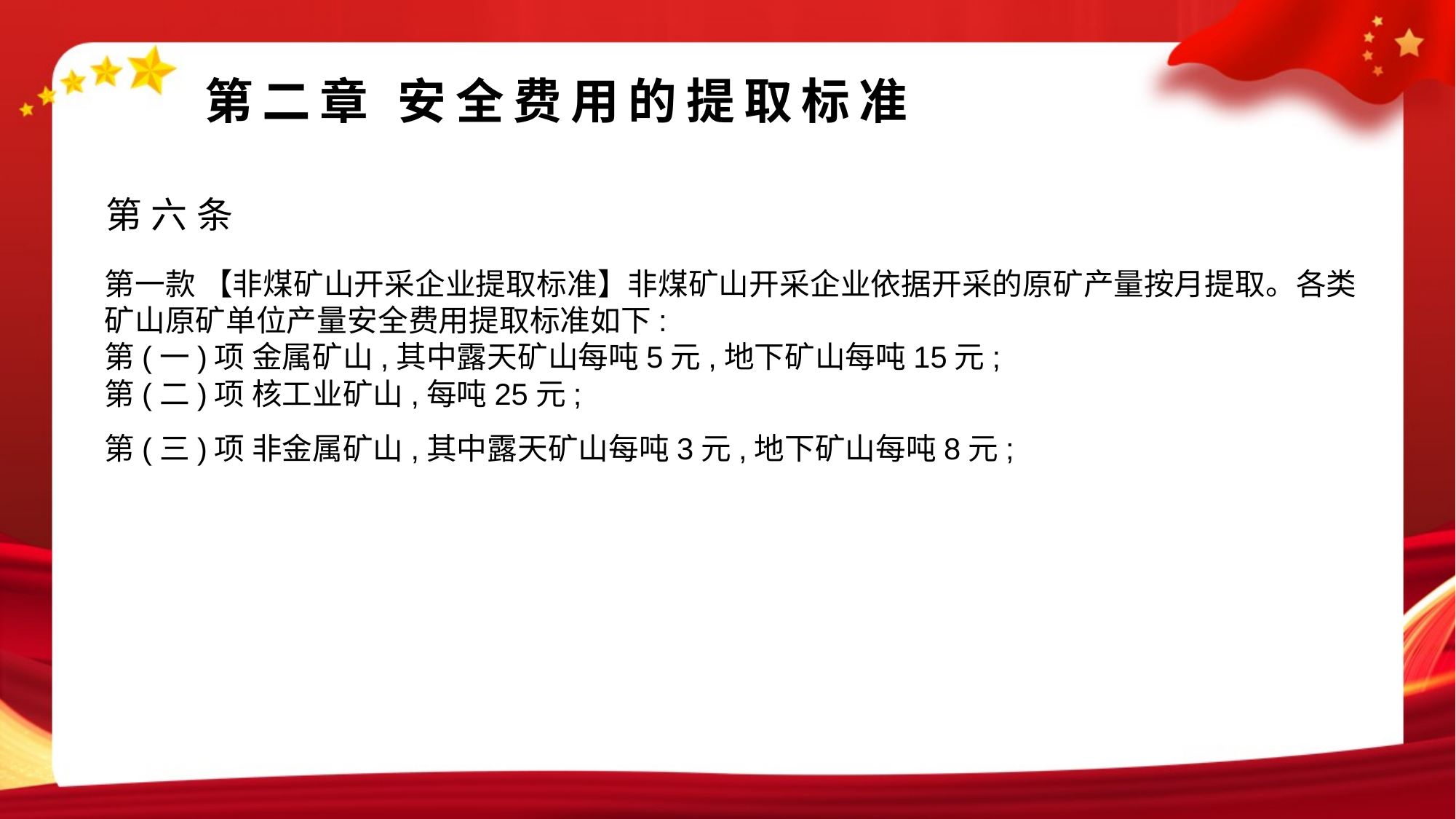

#
第二章 安全费用的提取标准
第六条
第一款 【非煤矿山开采企业提取标准】非煤矿山开采企业依据开采的原矿产量按月提取。各类矿山原矿单位产量安全费用提取标准如下:
第(一)项 金属矿山,其中露天矿山每吨5元,地下矿山每吨15元;
第(二)项 核工业矿山,每吨25元;
第(三)项 非金属矿山,其中露天矿山每吨3元,地下矿山每吨8元;